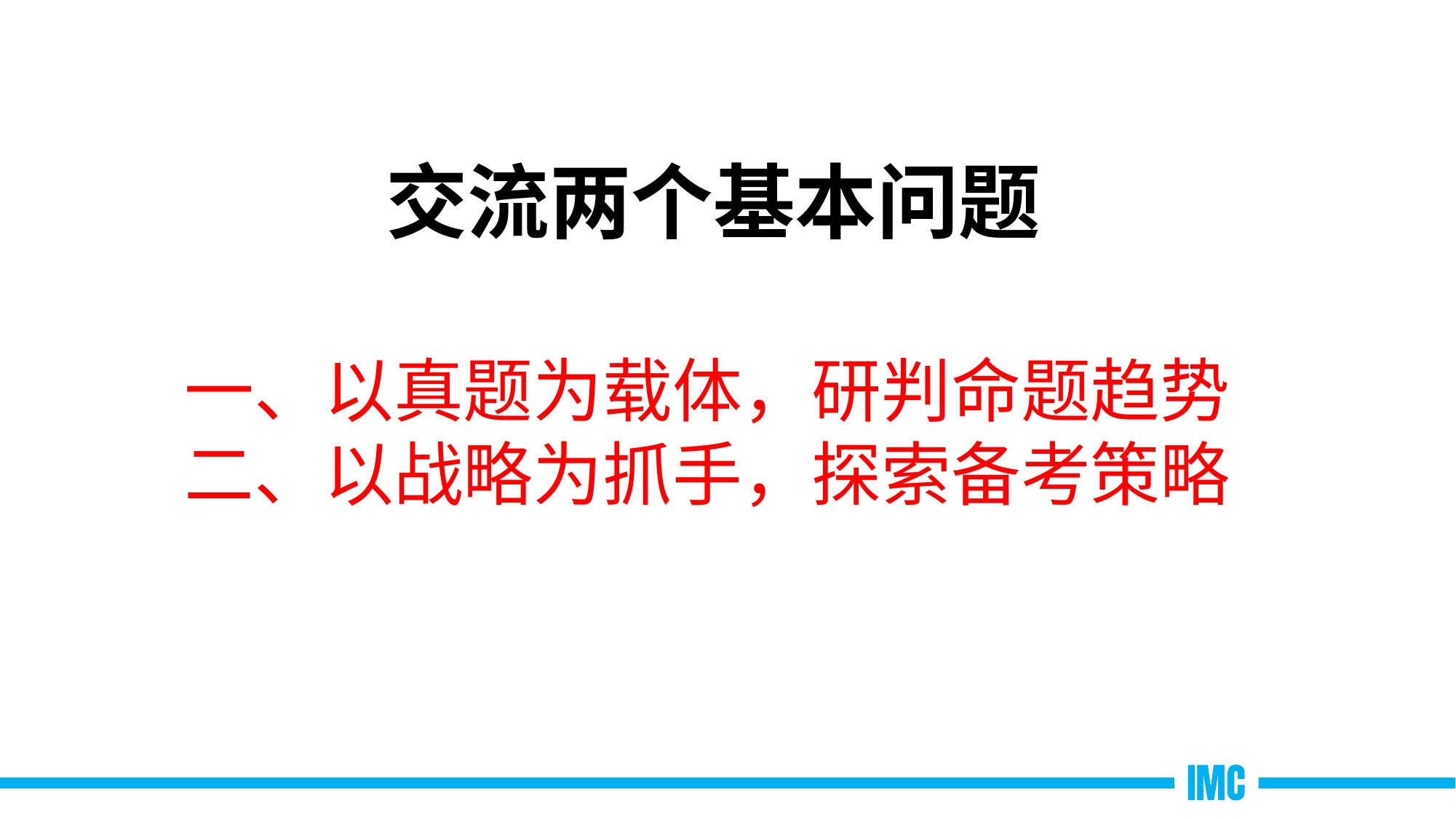

交流两个基本问题
一、以真题为载体，研判命题趋势
二、以战略为抓手，探索备考策略